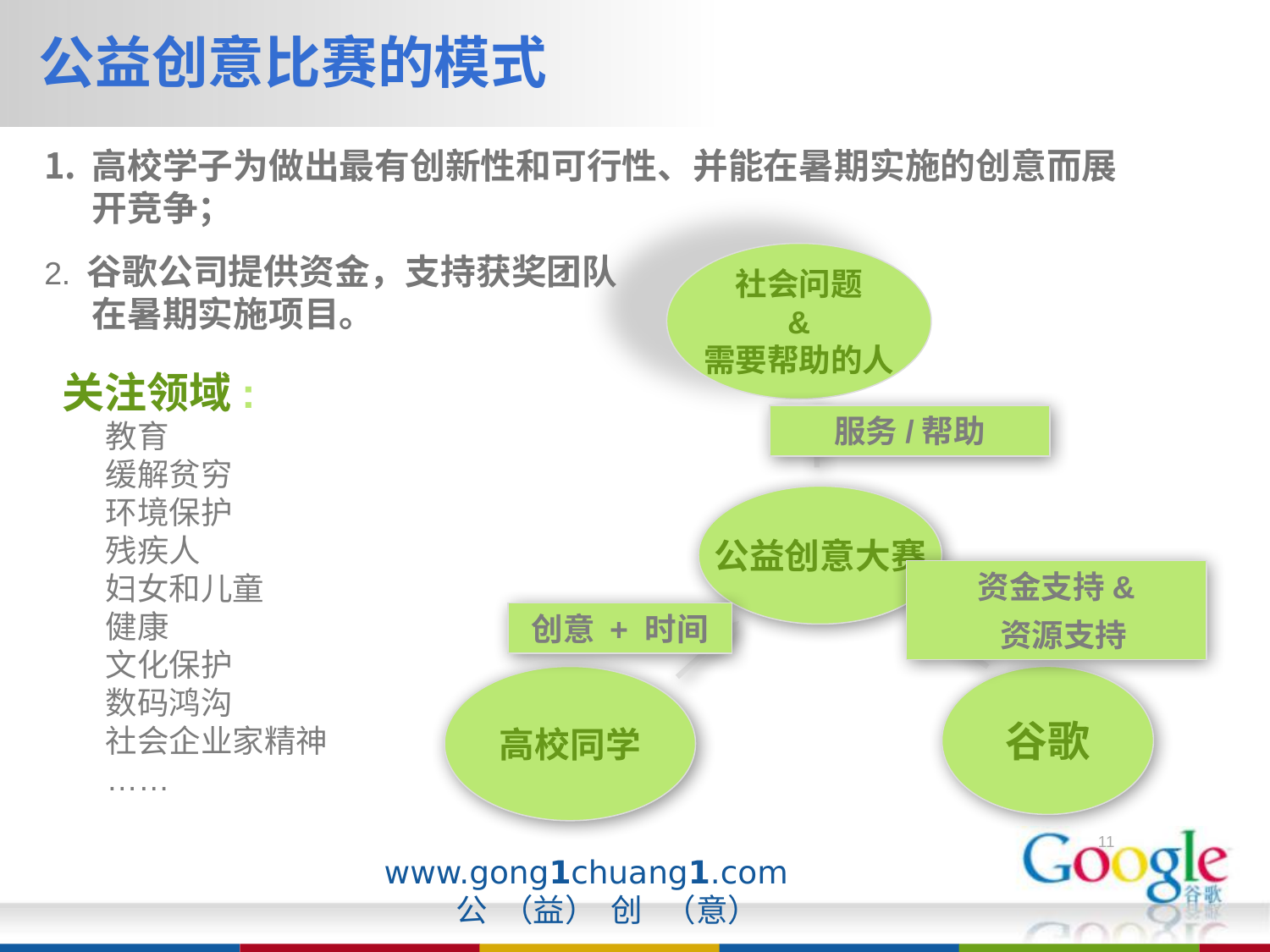

公益创意比赛的模式
高校学子为做出最有创新性和可行性、并能在暑期实施的创意而展开竞争；
2. 谷歌公司提供资金，支持获奖团队在暑期实施项目。
社会问题
&
需要帮助的人

服务/帮助
公益创意大赛
资金支持&
 资源支持
创意 + 时间

高校同学
谷歌
关注领域:
     教育
     缓解贫穷
     环境保护
     残疾人
     妇女和儿童
     健康
     文化保护
     数码鸿沟
     社会企业家精神
     ……
11